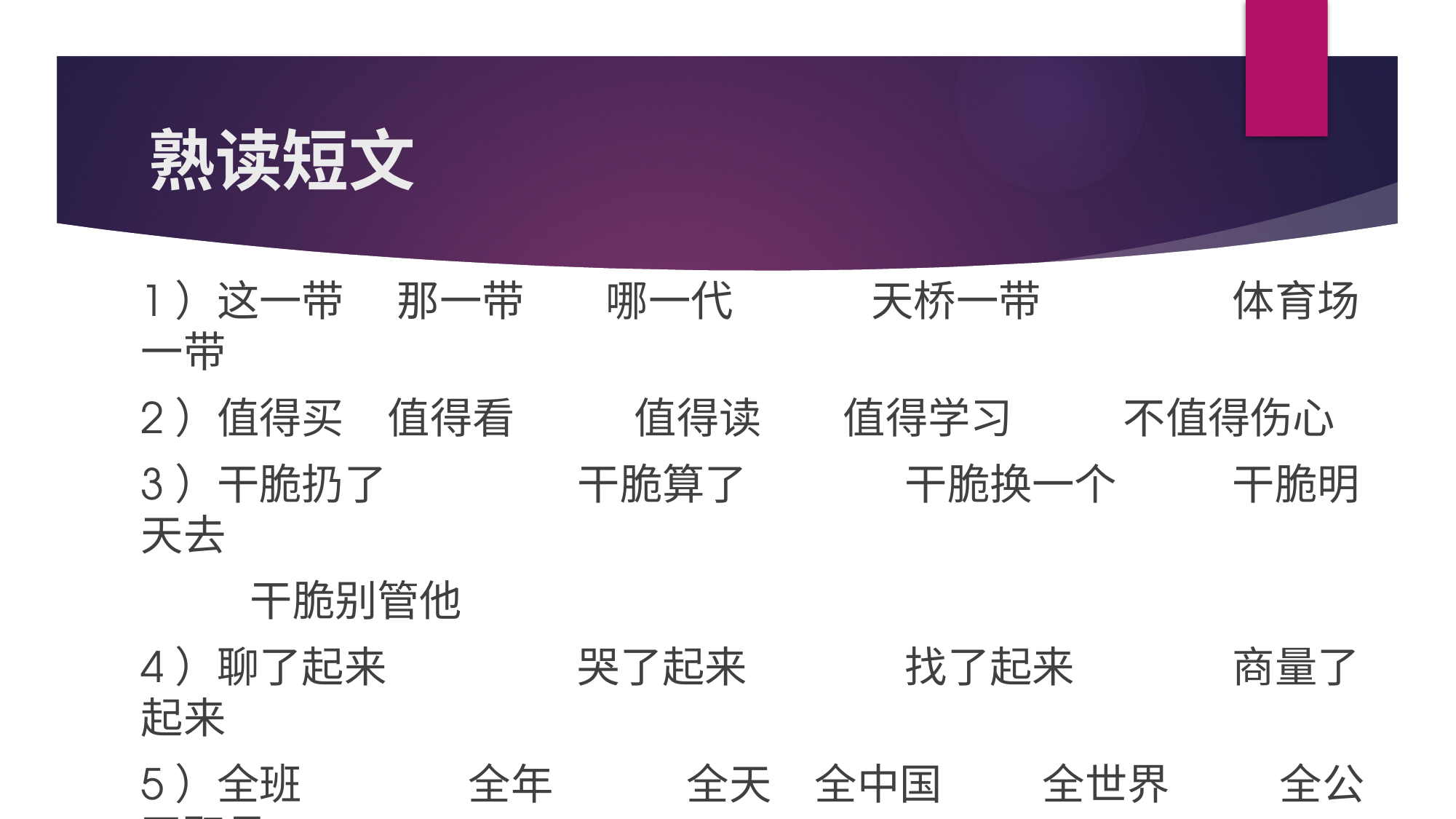

# 熟读短文
1）这一带	    那一带	   哪一代	        天桥一带		体育场一带
2）值得买	   值得看	      值得读	     值得学习		不值得伤心
3）干脆扔了		干脆算了		干脆换一个		干脆明天去
	干脆别管他
4）聊了起来		哭了起来		找了起来		商量了起来
5）全班		全年		全天	  全中国	   全世界	     全公司职员
6）赶快走   	赶快去     	赶快做	     赶快吃	      赶快回家
      赶快定下来